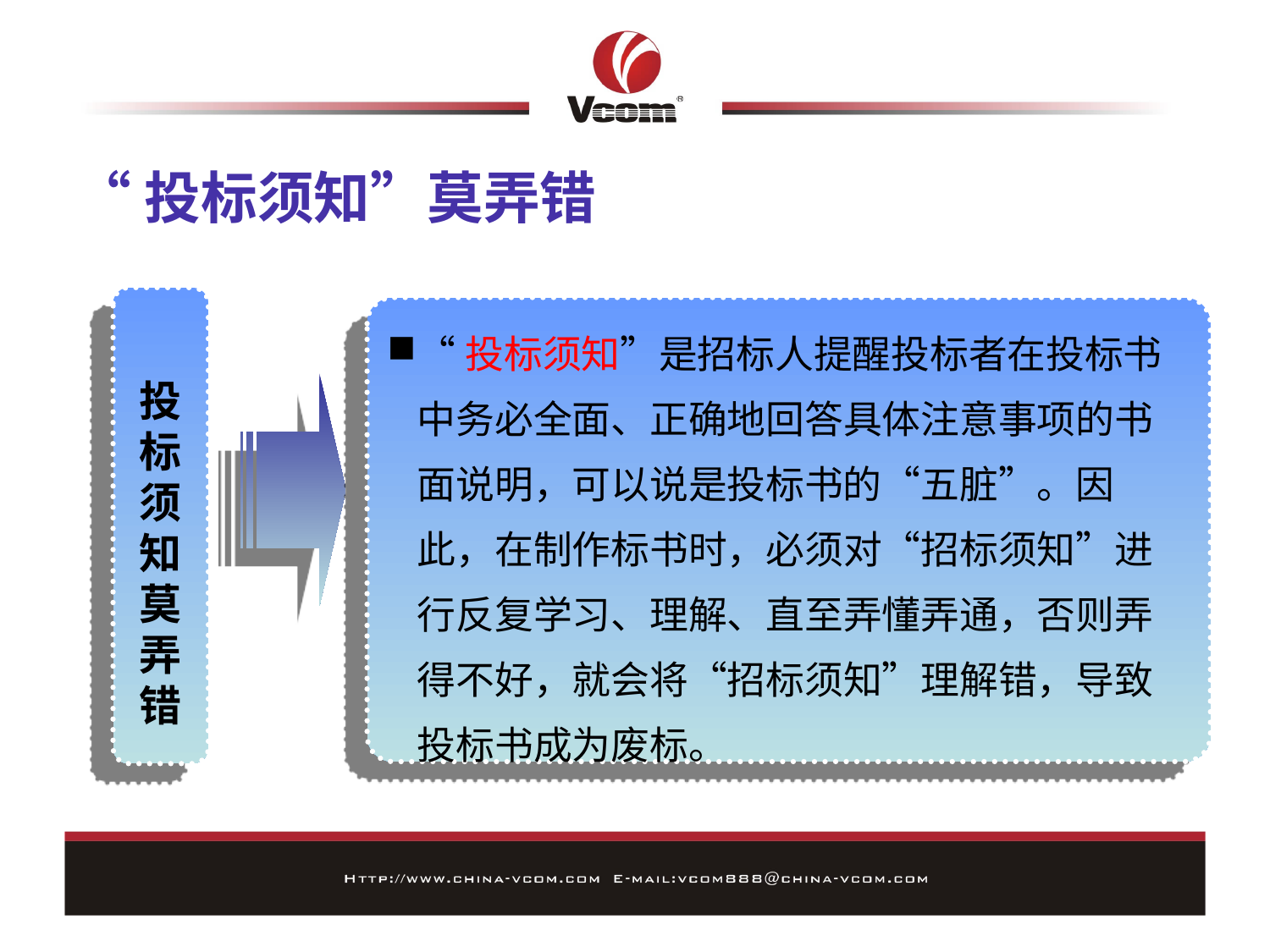

# “投标须知”莫弄错

投标须知莫弄错
“投标须知”是招标人提醒投标者在投标书中务必全面、正确地回答具体注意事项的书面说明，可以说是投标书的“五脏”。因此，在制作标书时，必须对“招标须知”进行反复学习、理解、直至弄懂弄通，否则弄得不好，就会将“招标须知”理解错，导致投标书成为废标。